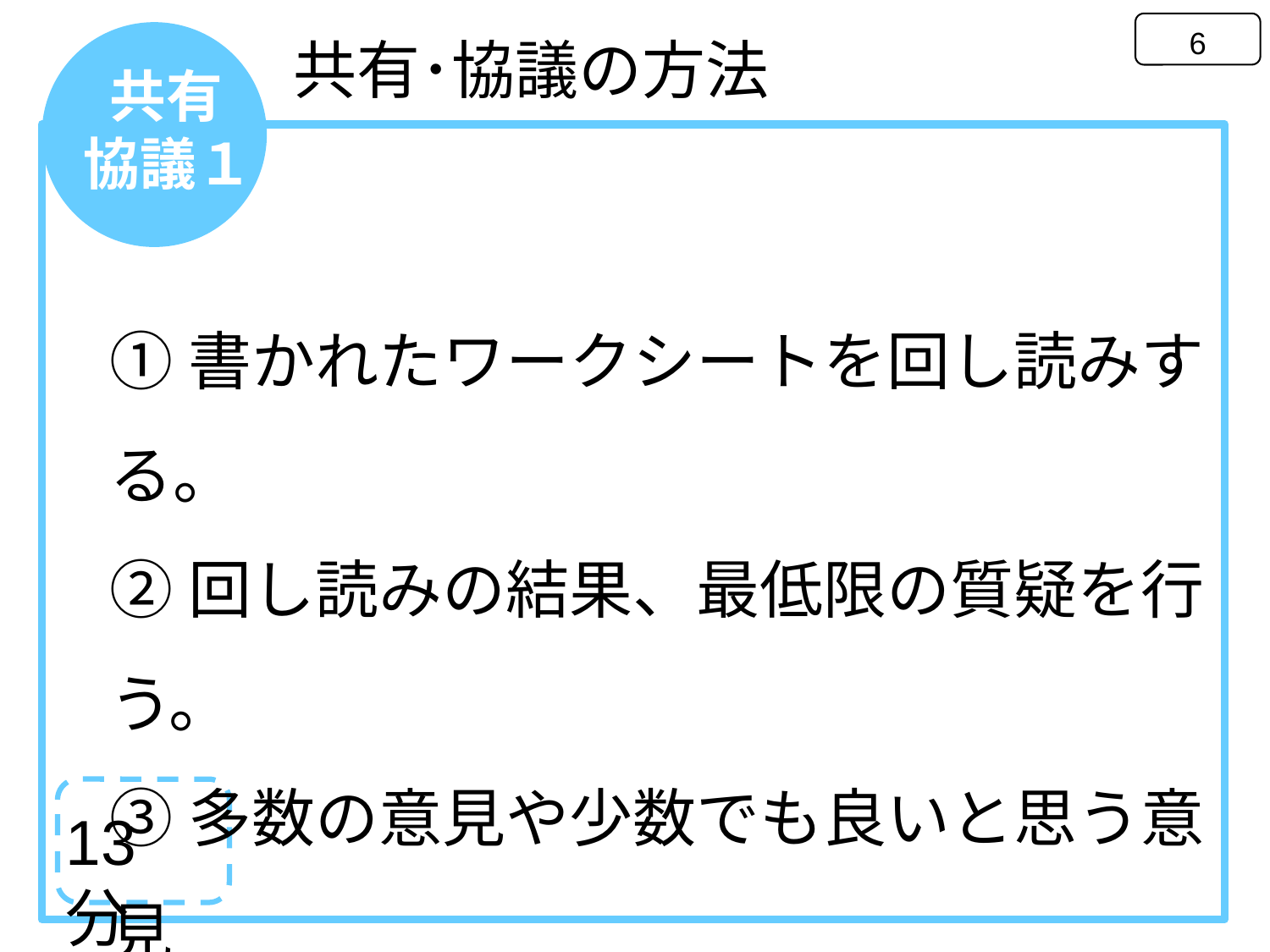

6

共有･協議の方法
 共有
協議１

①書かれたワークシートを回し読みする。
②回し読みの結果、最低限の質疑を行う。
③多数の意見や少数でも良いと思う意見
　 について互いに交流をする。

13分